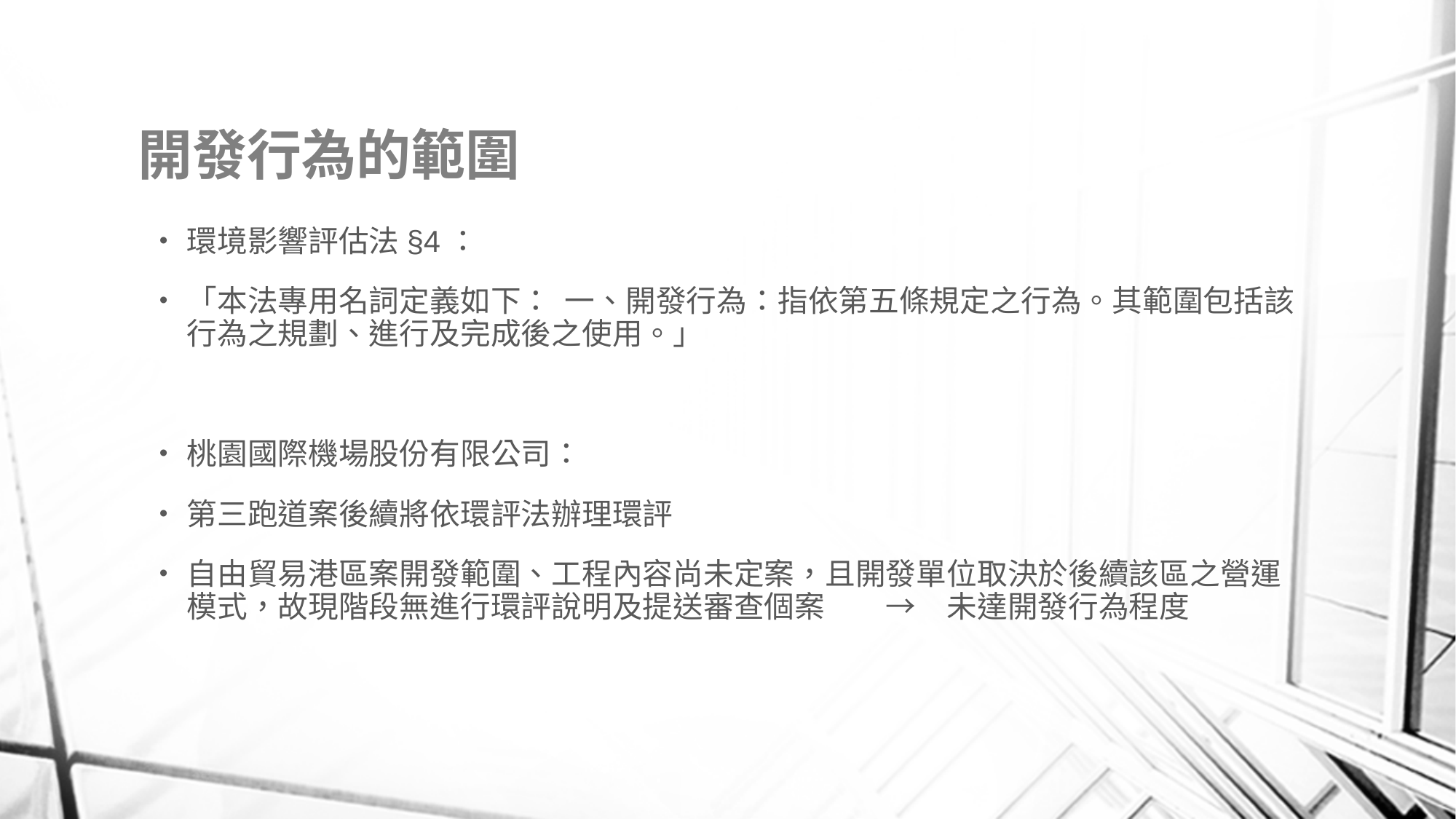

# 開發行為的範圍
環境影響評估法§4：
「本法專用名詞定義如下：  一、開發行為：指依第五條規定之行為。其範圍包括該行為之規劃、進行及完成後之使用。」

桃園國際機場股份有限公司：
第三跑道案後續將依環評法辦理環評
自由貿易港區案開發範圍、工程內容尚未定案，且開發單位取決於後續該區之營運模式，故現階段無進行環評說明及提送審查個案　　→　未達開發行為程度